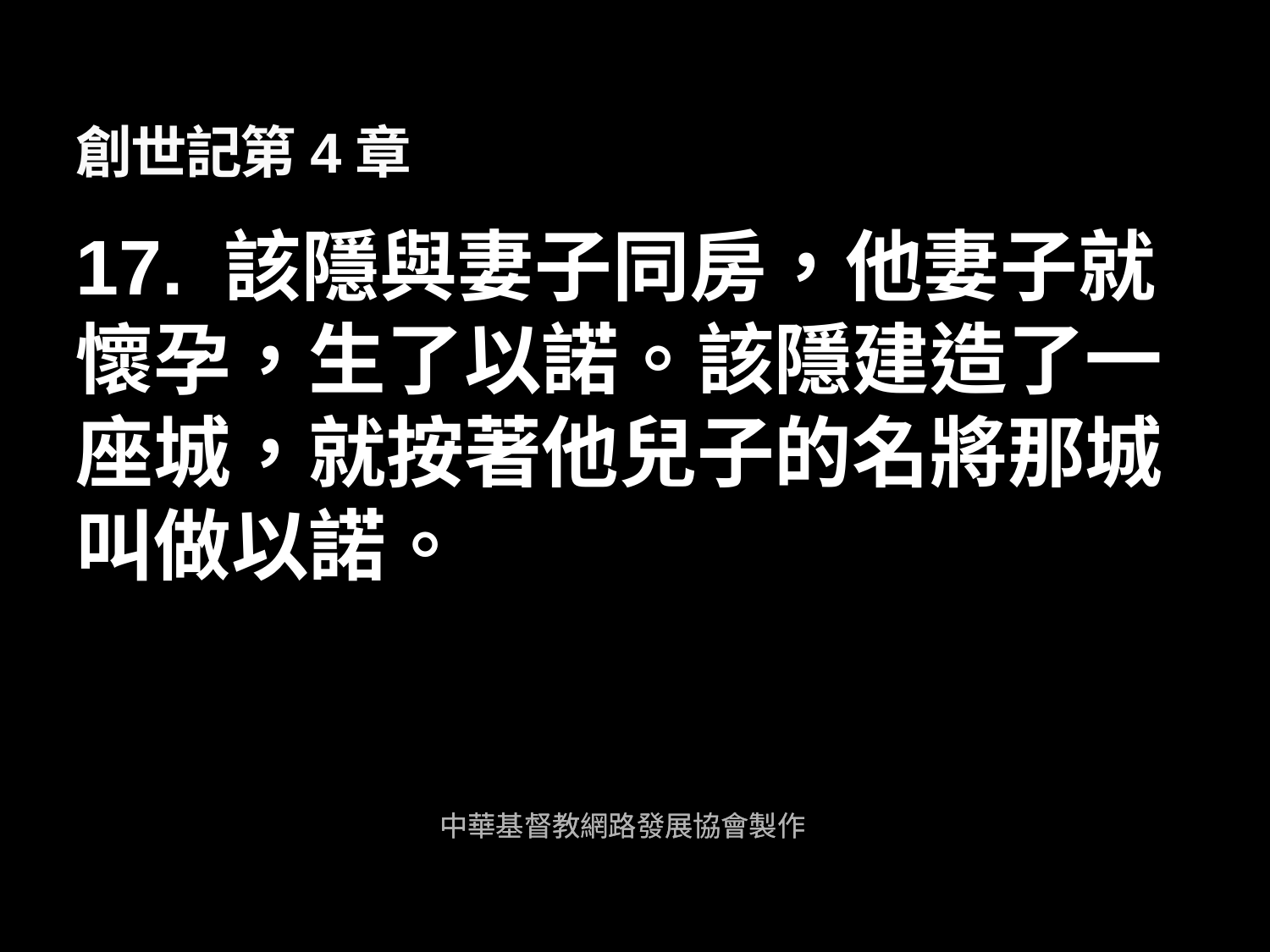

# 創世記第4章
17. 該隱與妻子同房，他妻子就懷孕，生了以諾。該隱建造了一座城，就按著他兒子的名將那城叫做以諾。